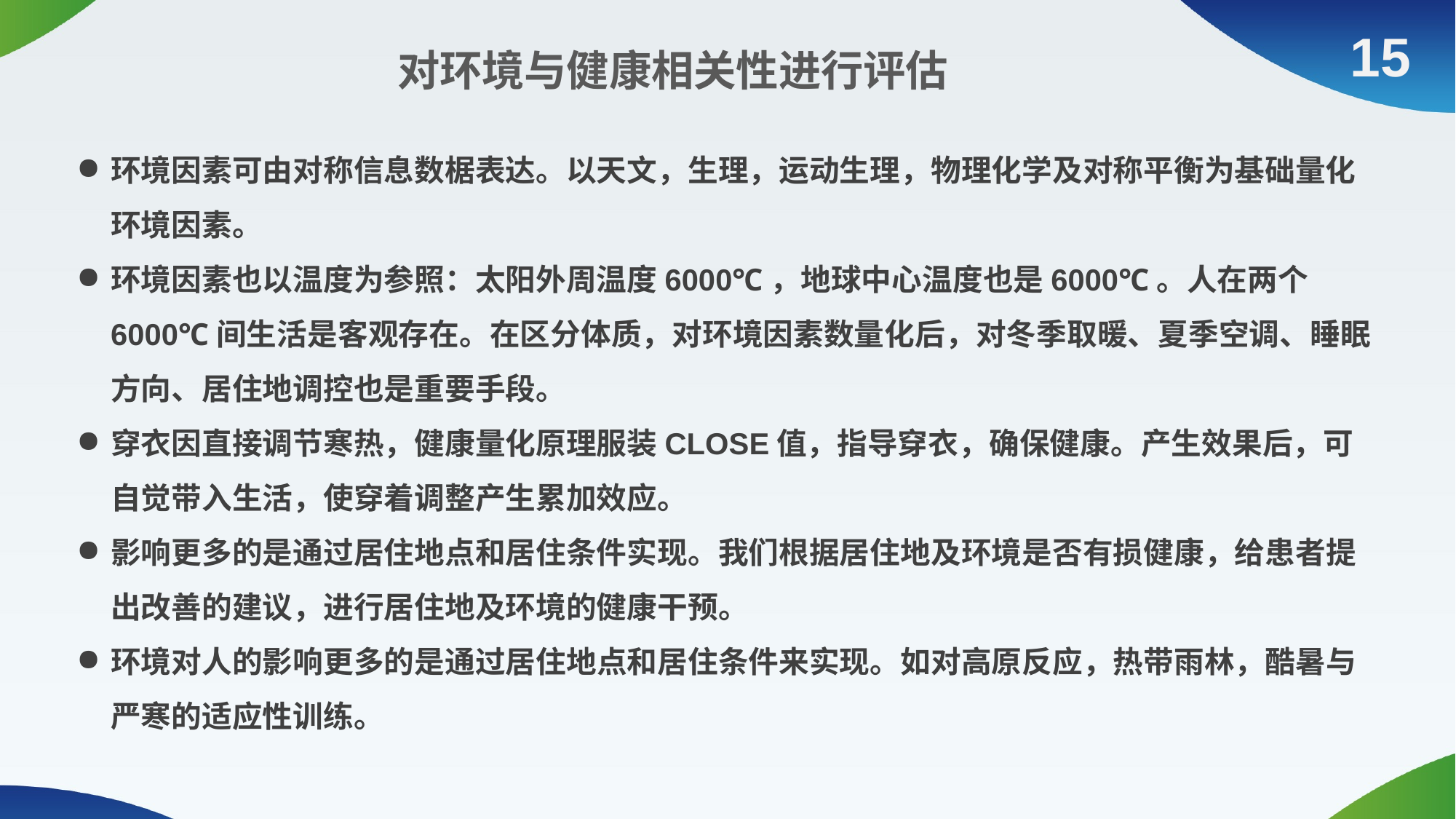

15
对环境与健康相关性进行评估
环境因素可由对称信息数椐表达。以天文，生理，运动生理，物理化学及对称平衡为基础量化环境因素。
环境因素也以温度为参照：太阳外周温度6000℃，地球中心温度也是6000℃。人在两个6000℃间生活是客观存在。在区分体质，对环境因素数量化后，对冬季取暖、夏季空调、睡眠方向、居住地调控也是重要手段。
穿衣因直接调节寒热，健康量化原理服装CLOSE值，指导穿衣，确保健康。产生效果后，可自觉带入生活，使穿着调整产生累加效应。
影响更多的是通过居住地点和居住条件实现。我们根据居住地及环境是否有损健康，给患者提出改善的建议，进行居住地及环境的健康干预。
环境对人的影响更多的是通过居住地点和居住条件来实现。如对高原反应，热带雨林，酷暑与严寒的适应性训练。